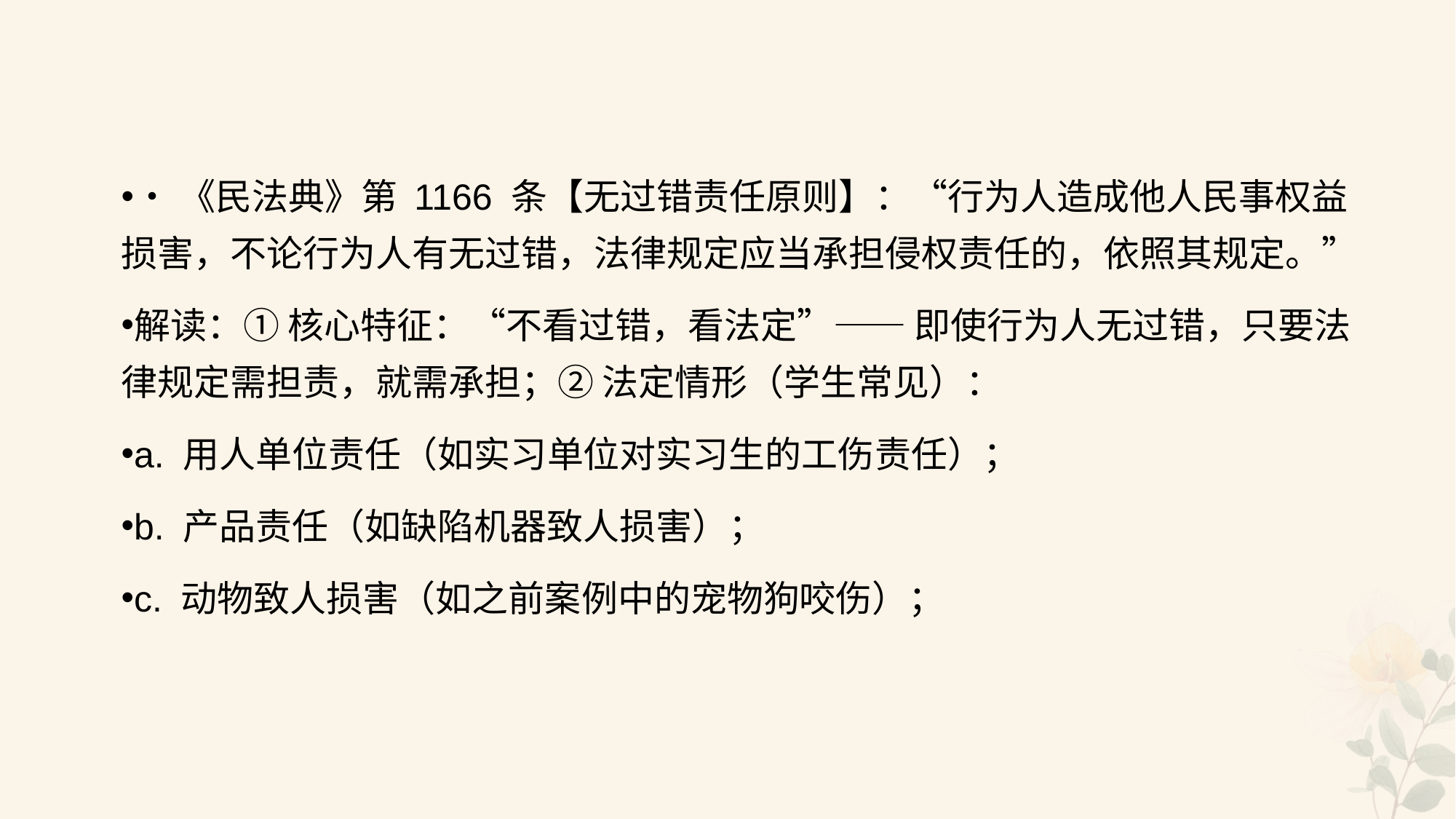

#
•《民法典》第 1166 条【无过错责任原则】：“行为人造成他人民事权益损害，不论行为人有无过错，法律规定应当承担侵权责任的，依照其规定。”
解读：① 核心特征：“不看过错，看法定”—— 即使行为人无过错，只要法律规定需担责，就需承担；② 法定情形（学生常见）：
a. 用人单位责任（如实习单位对实习生的工伤责任）；
b. 产品责任（如缺陷机器致人损害）；
c. 动物致人损害（如之前案例中的宠物狗咬伤）；